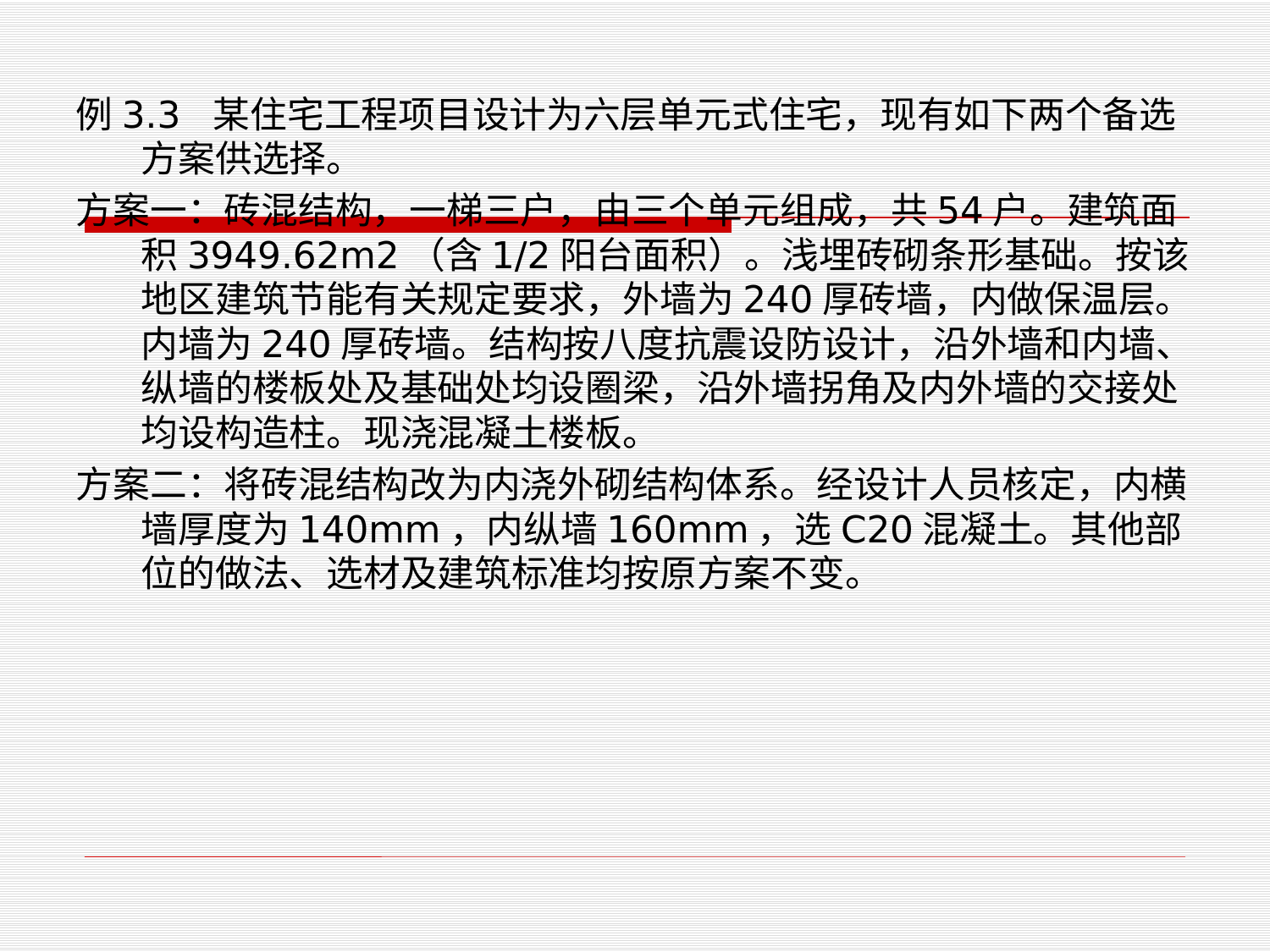

例3.3  某住宅工程项目设计为六层单元式住宅，现有如下两个备选方案供选择。
方案一：砖混结构，一梯三户，由三个单元组成，共54户。建筑面积3949.62m2（含1/2阳台面积）。浅埋砖砌条形基础。按该地区建筑节能有关规定要求，外墙为240厚砖墙，内做保温层。内墙为240厚砖墙。结构按八度抗震设防设计，沿外墙和内墙、纵墙的楼板处及基础处均设圈梁，沿外墙拐角及内外墙的交接处均设构造柱。现浇混凝土楼板。
方案二：将砖混结构改为内浇外砌结构体系。经设计人员核定，内横墙厚度为140mm，内纵墙160mm，选C20混凝土。其他部位的做法、选材及建筑标准均按原方案不变。